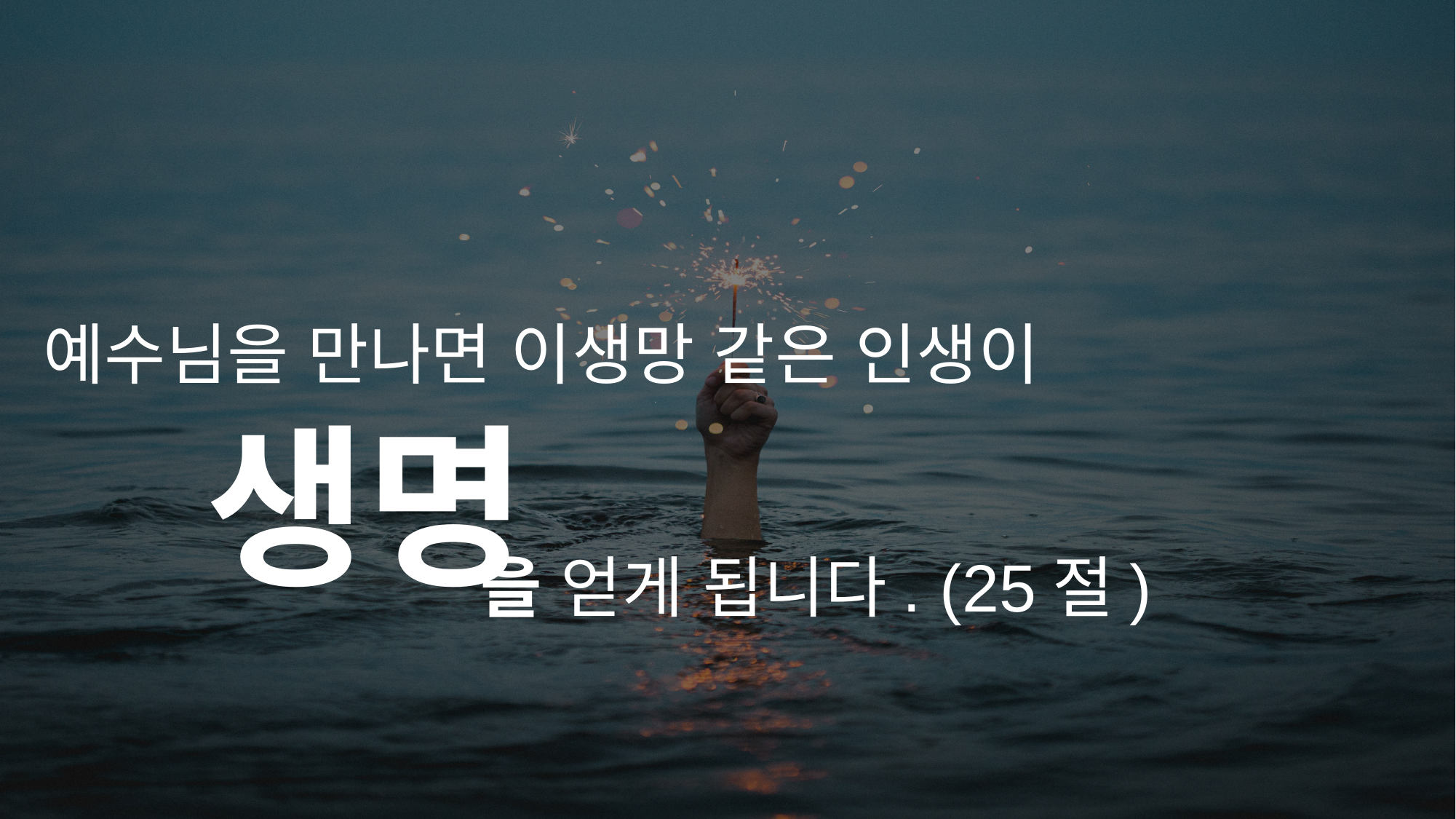

예수님을 만나면 이생망 같은 인생이
            을 얻게 됩니다. (25절)
생명